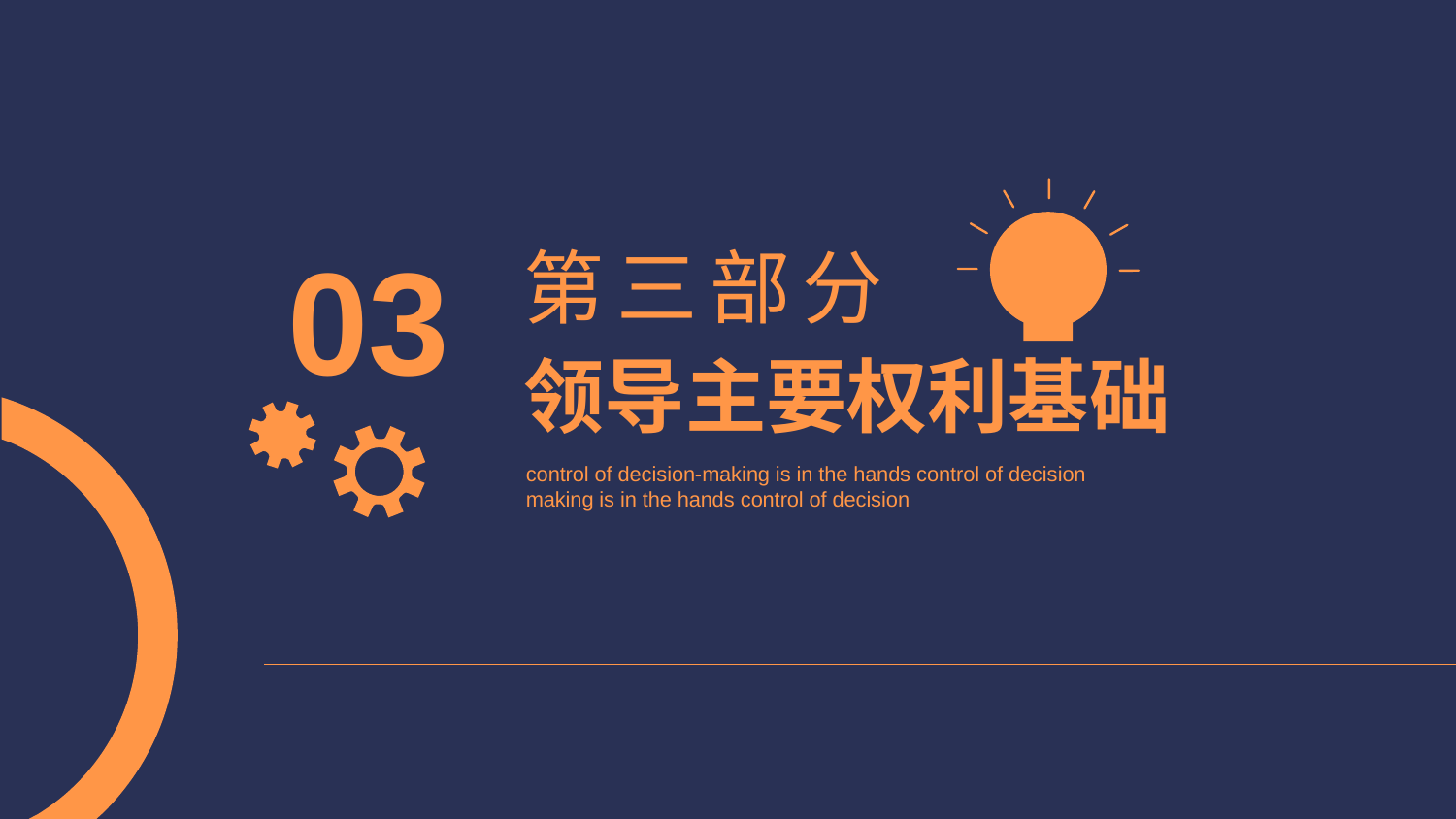

03
第三部分
领导主要权利基础

control of decision-making is in the hands control of decision
making is in the hands control of decision